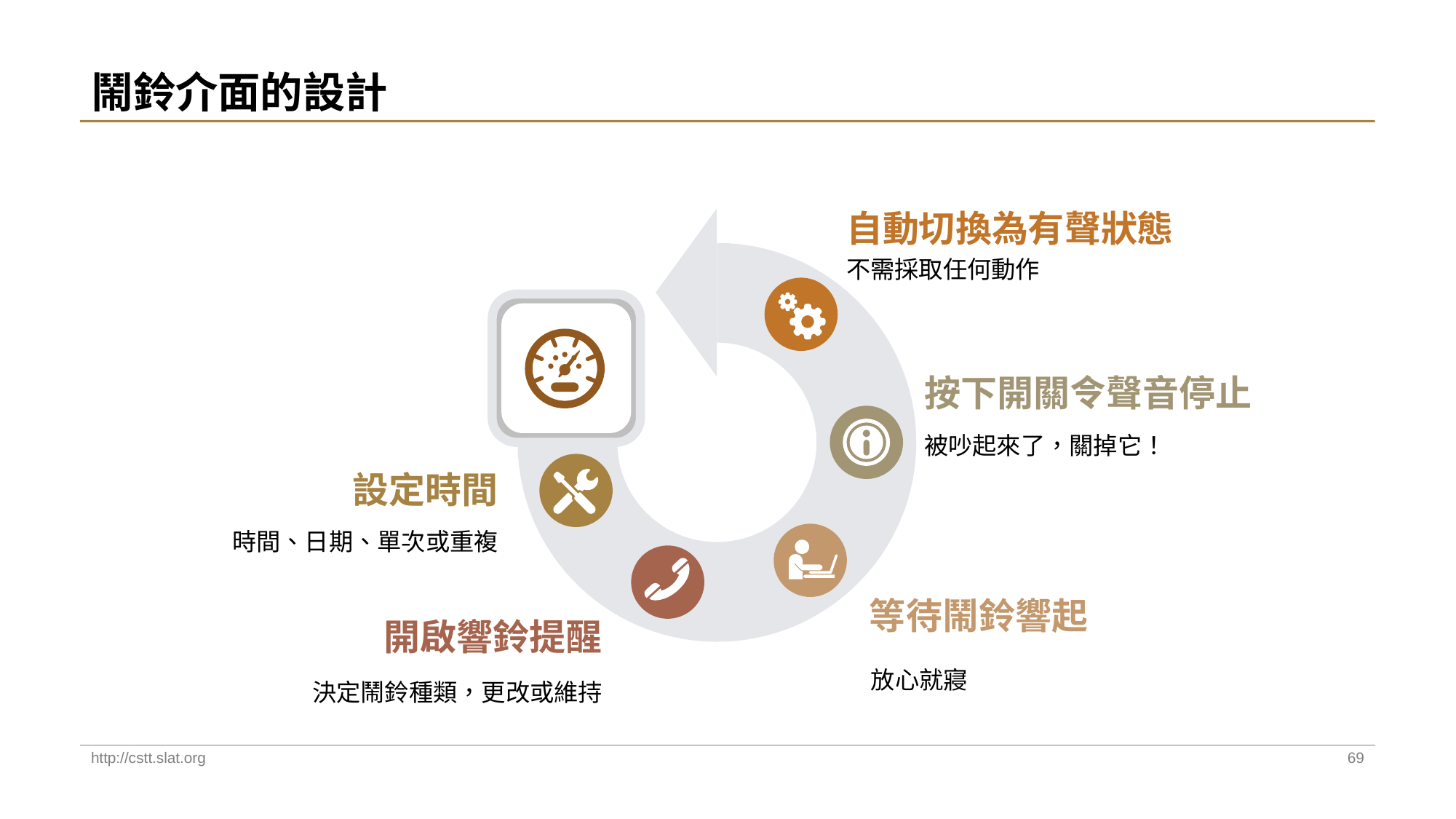

# 鬧鈴介面的設計
自動切換為有聲狀態

不需採取任何動作
按下開關令聲音停止
被吵起來了，關掉它！
設定時間
時間、日期、單次或重複
等待鬧鈴響起
開啟響鈴提醒
放心就寢
決定鬧鈴種類，更改或維持

http://cstt.slat.org
69